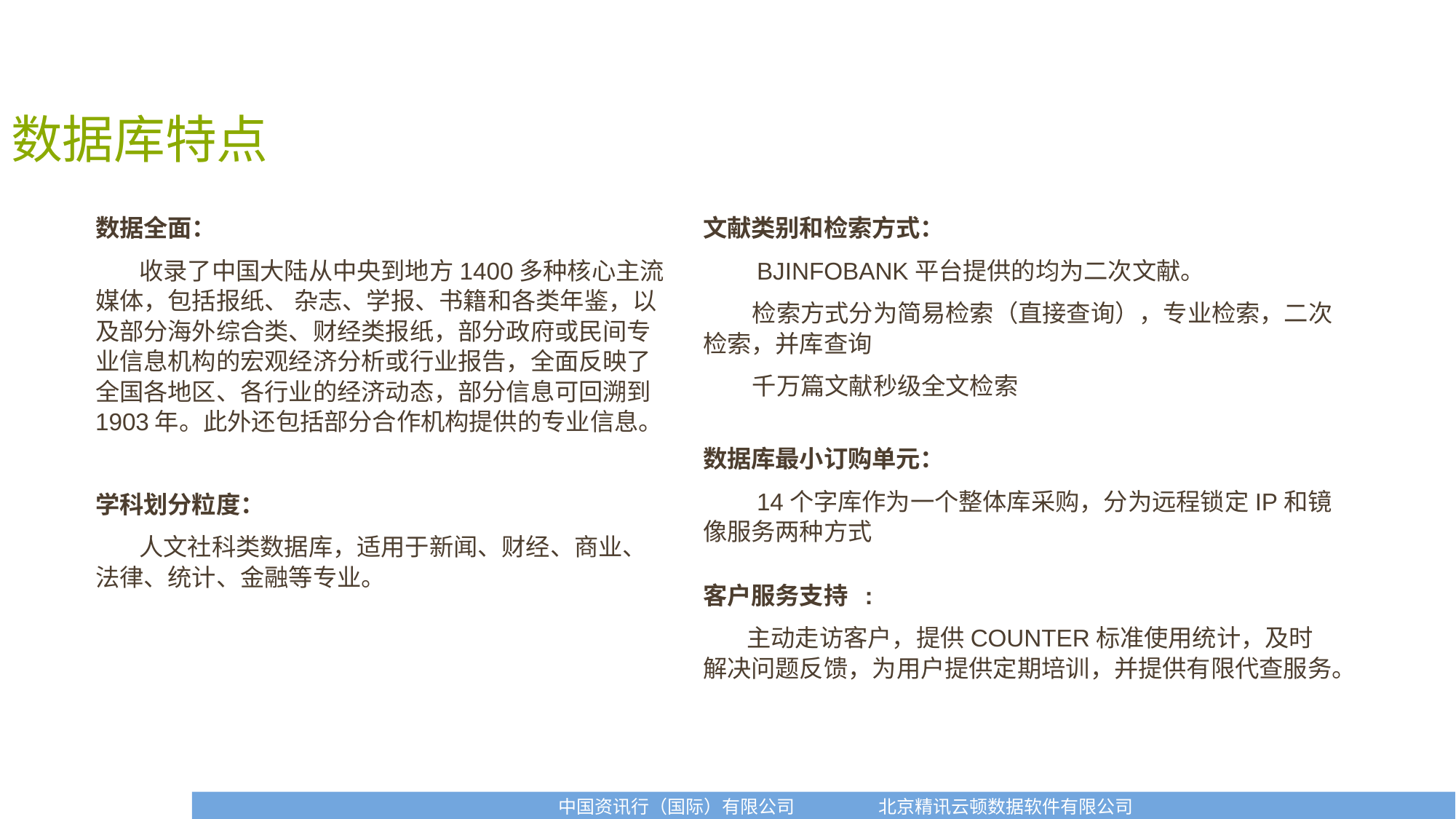

数据库特点
文献类别和检索方式：
        BJINFOBANK平台提供的均为二次文献。
        检索方式分为简易检索（直接查询），专业检索，二次检索，并库查询
        千万篇文献秒级全文检索
数据全面：
       收录了中国大陆从中央到地方1400多种核心主流媒体，包括报纸、 杂志、学报、书籍和各类年鉴，以及部分海外综合类、财经类报纸，部分政府或民间专业信息机构的宏观经济分析或行业报告，全面反映了全国各地区、各行业的经济动态，部分信息可回溯到1903年。此外还包括部分合作机构提供的专业信息。
数据库最小订购单元：
        14个字库作为一个整体库采购，分为远程锁定IP和镜像服务两种方式
学科划分粒度：
       人文社科类数据库，适用于新闻、财经、商业、法律、统计、金融等专业。
客户服务支持  :
       主动走访客户，提供COUNTER标准使用统计，及时解决问题反馈，为用户提供定期培训，并提供有限代查服务。